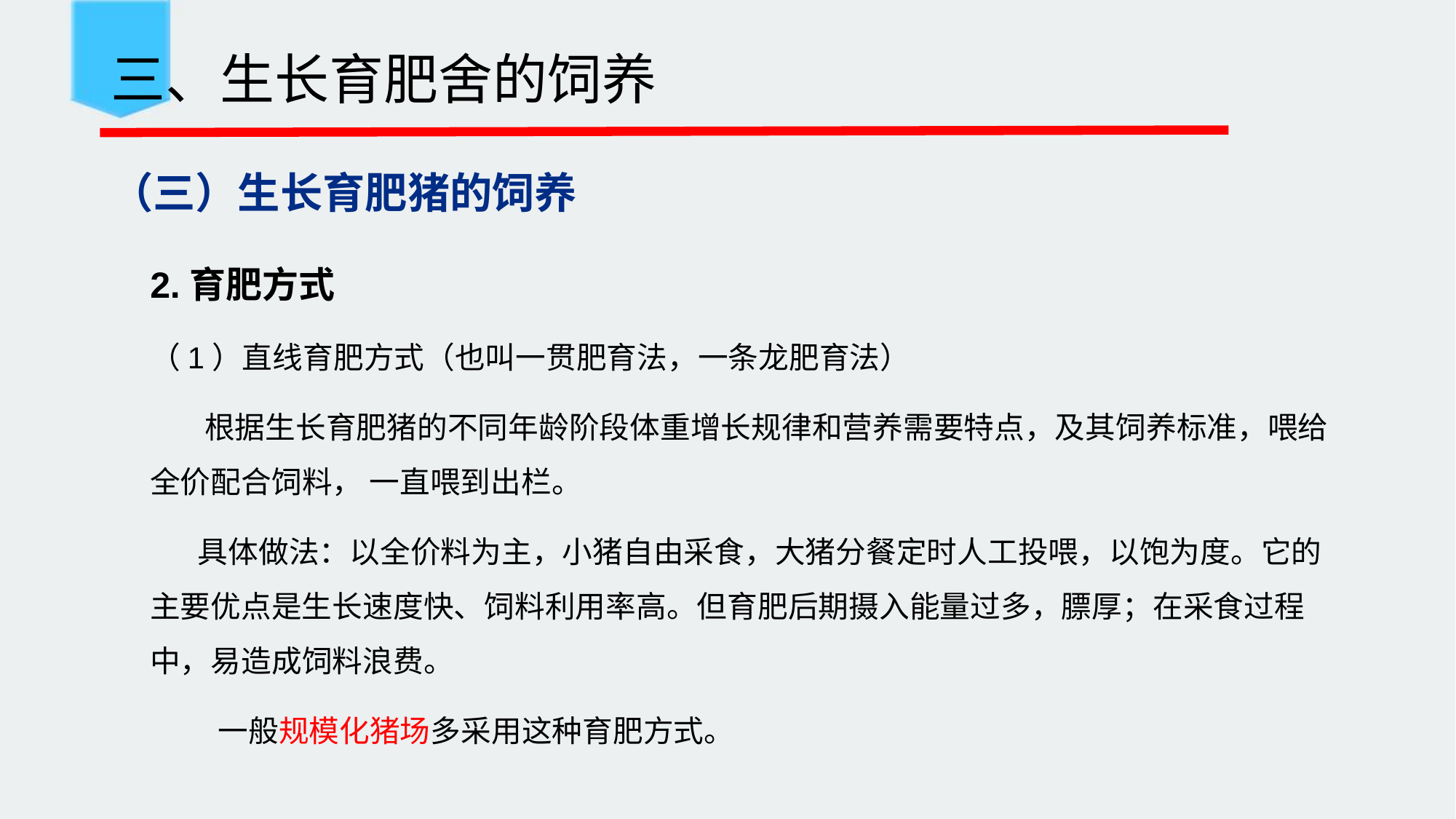

三、生长育肥舍的饲养
（三）生长育肥猪的饲养
2.育肥方式
（1）直线育肥方式（也叫一贯肥育法，一条龙肥育法）
       根据生长育肥猪的不同年龄阶段体重增长规律和营养需要特点，及其饲养标准，喂给全价配合饲料， 一直喂到出栏。
      具体做法：以全价料为主，小猪自由采食，大猪分餐定时人工投喂，以饱为度。它的主要优点是生长速度快、饲料利用率高。但育肥后期摄入能量过多，膘厚；在采食过程中，易造成饲料浪费。
         一般规模化猪场多采用这种育肥方式。